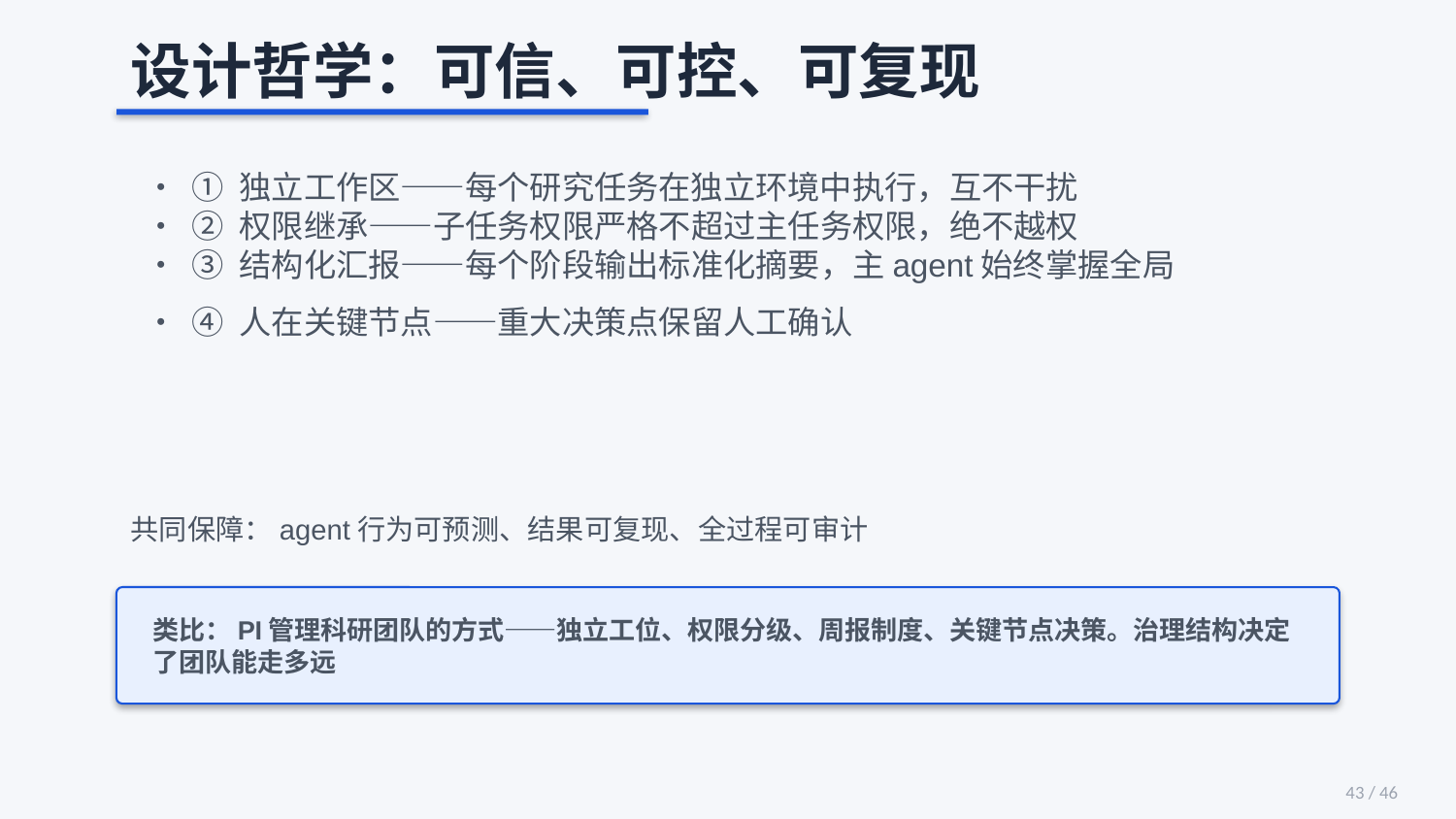

设计哲学：可信、可控、可复现

  •  ① 独立工作区——每个研究任务在独立环境中执行，互不干扰
  •  ② 权限继承——子任务权限严格不超过主任务权限，绝不越权
  •  ③ 结构化汇报——每个阶段输出标准化摘要，主agent始终掌握全局
  •  ④ 人在关键节点——重大决策点保留人工确认
共同保障：agent行为可预测、结果可复现、全过程可审计

类比：PI管理科研团队的方式——独立工位、权限分级、周报制度、关键节点决策。治理结构决定了团队能走多远
43 / 46